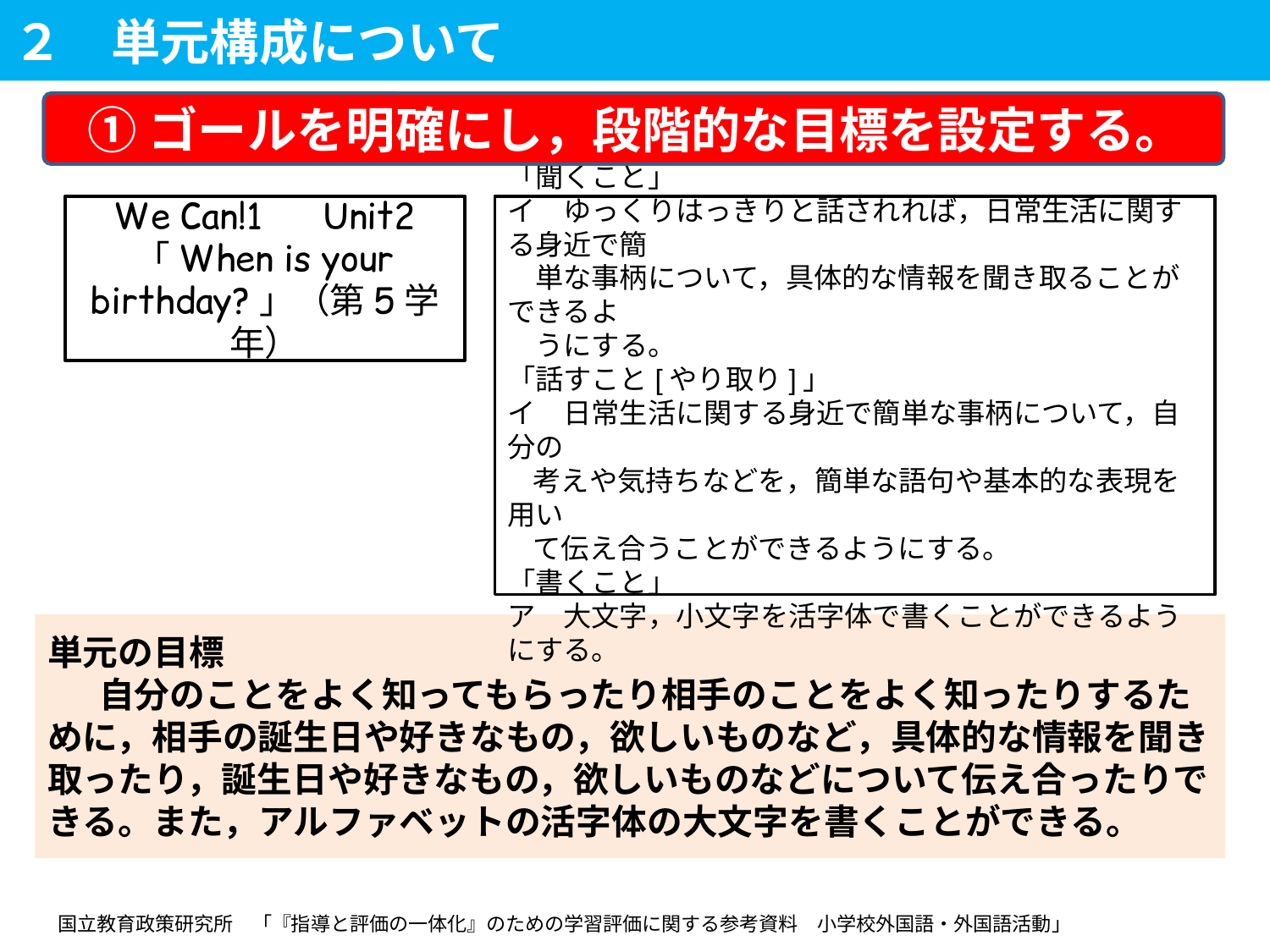

２　単元構成について
①ゴールを明確にし，段階的な目標を設定する。
# We Can!1　 Unit2 「When is your birthday?」（第5学年）
関係する領域別目標
「聞くこと」
イ　ゆっくりはっきりと話されれば，日常生活に関する身近で簡
　単な事柄について，具体的な情報を聞き取ることができるよ
　うにする。
「話すこと[やり取り]」
イ　日常生活に関する身近で簡単な事柄について，自分の
   考えや気持ちなどを，簡単な語句や基本的な表現を用い
   て伝え合うことができるようにする。
「書くこと」
ア　大文字，小文字を活字体で書くことができるようにする。
単元の目標
　  自分のことをよく知ってもらったり相手のことをよく知ったりするために，相手の誕生日や好きなもの，欲しいものなど，具体的な情報を聞き取ったり，誕生日や好きなもの，欲しいものなどについて伝え合ったりできる。また，アルファベットの活字体の大文字を書くことができる。

国立教育政策研究所　「『指導と評価の一体化』のための学習評価に関する参考資料　小学校外国語・外国語活動」